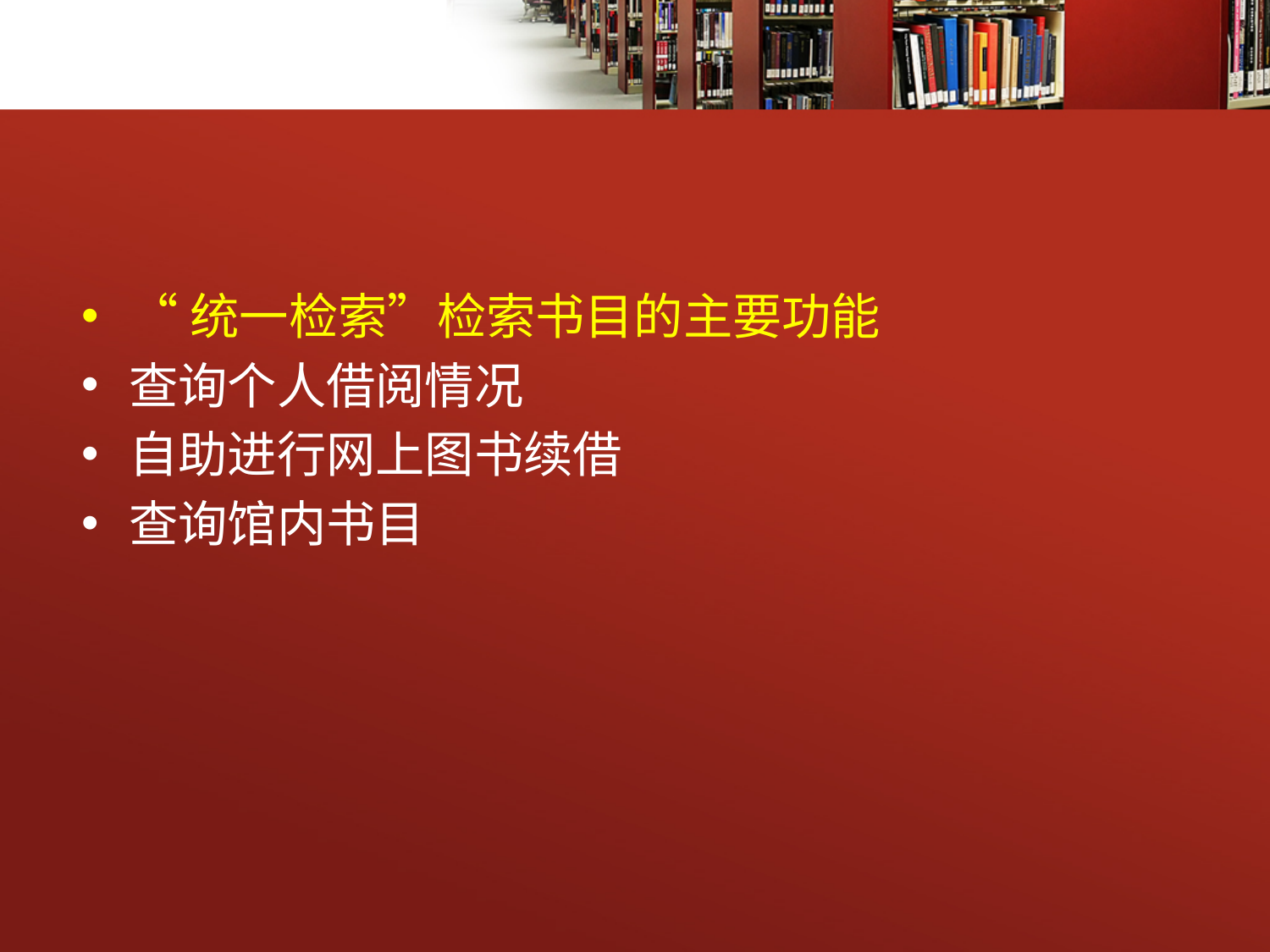

#
“统一检索”检索书目的主要功能
查询个人借阅情况
自助进行网上图书续借
查询馆内书目